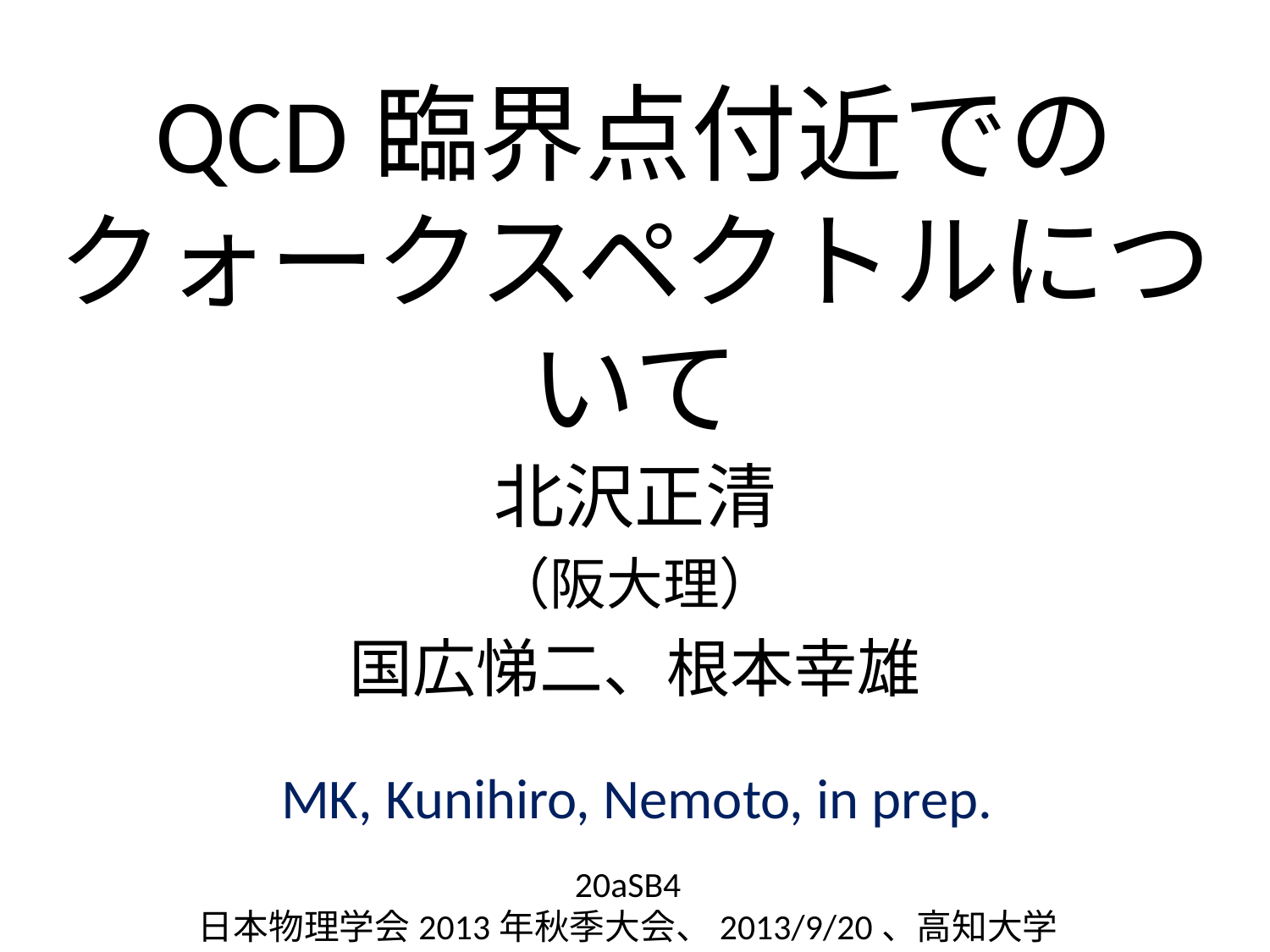

# QCD臨界点付近での クォークスペクトルについて
北沢正清
（阪大理）
国広悌二、根本幸雄
MK, Kunihiro, Nemoto, in prep.
20aSB4
日本物理学会2013年秋季大会、2013/9/20、高知大学